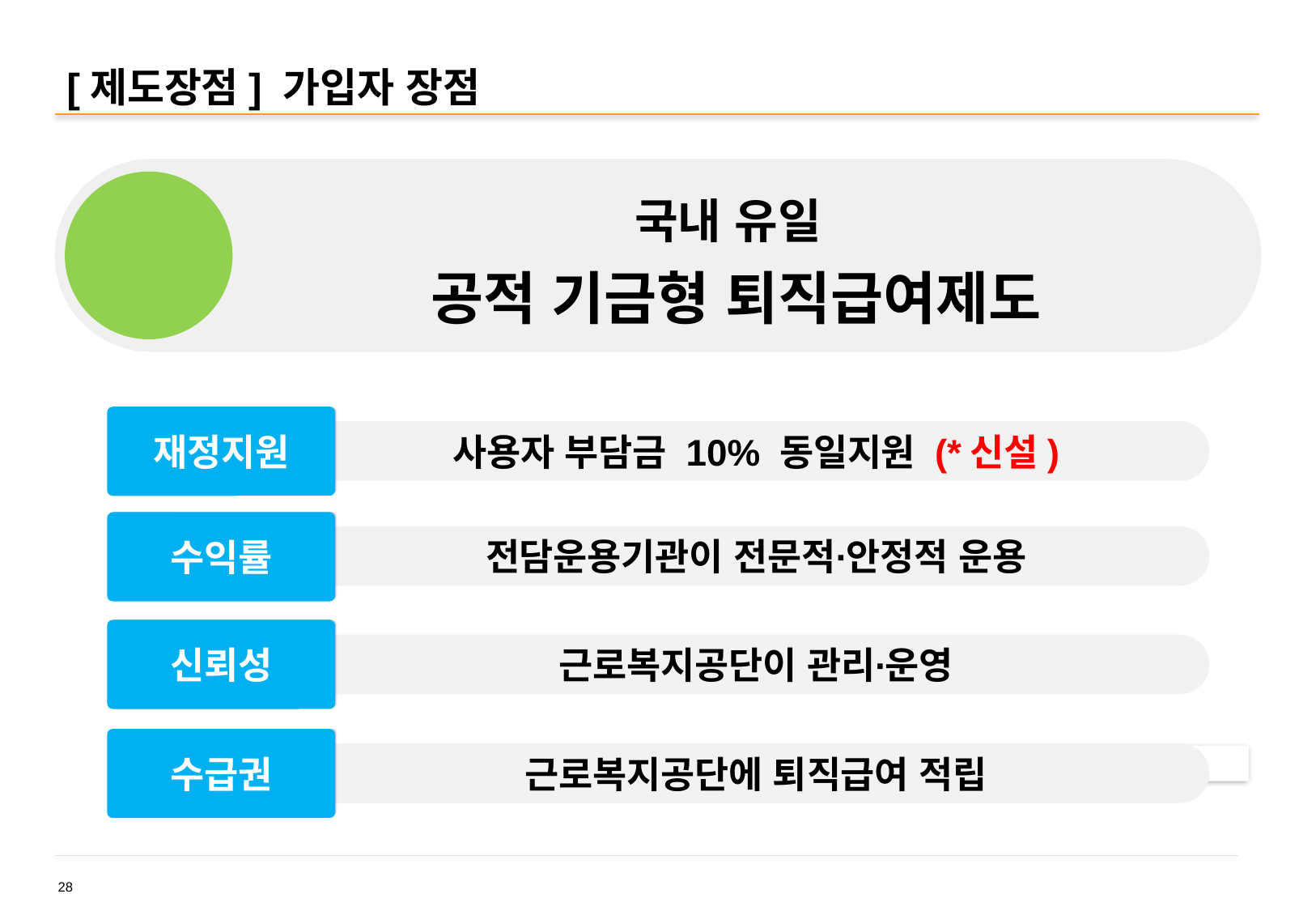

# [제도장점] 가입자 장점
            국내 유일
           공적 기금형 퇴직급여제도
요약
재정지원
사용자 부담금 10% 동일지원 (*신설)
수익률
전담운용기관이 전문적∙안정적 운용
신뢰성
근로복지공단이 관리∙운영
수급권
근로복지공단에 퇴직급여 적립